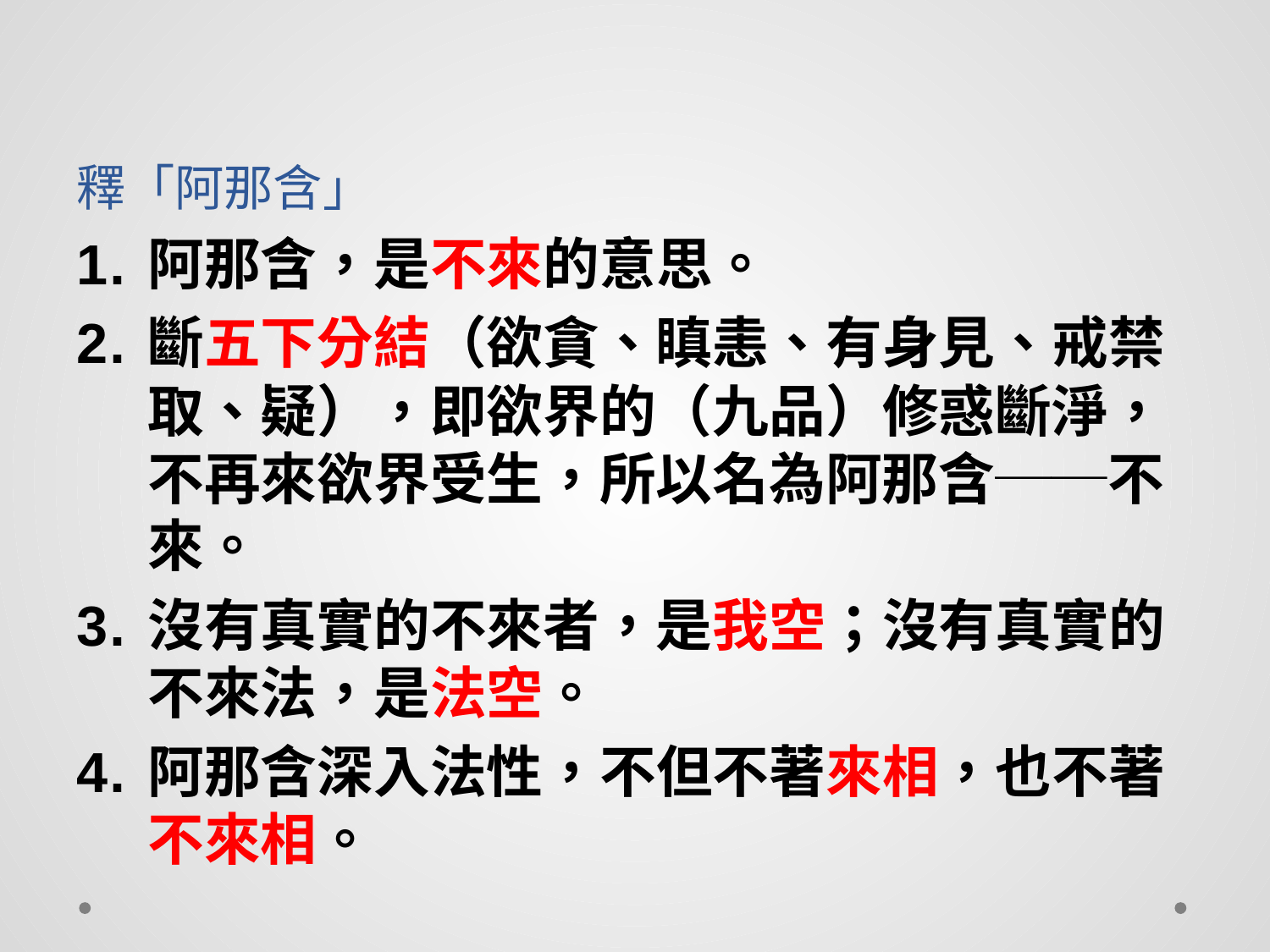

# 釋「阿那含」
阿那含，是不來的意思。
斷五下分結（欲貪、瞋恚、有身見、戒禁取、疑），即欲界的（九品）修惑斷淨，不再來欲界受生，所以名為阿那含──不來。
沒有真實的不來者，是我空；沒有真實的不來法，是法空。
阿那含深入法性，不但不著來相，也不著不來相。